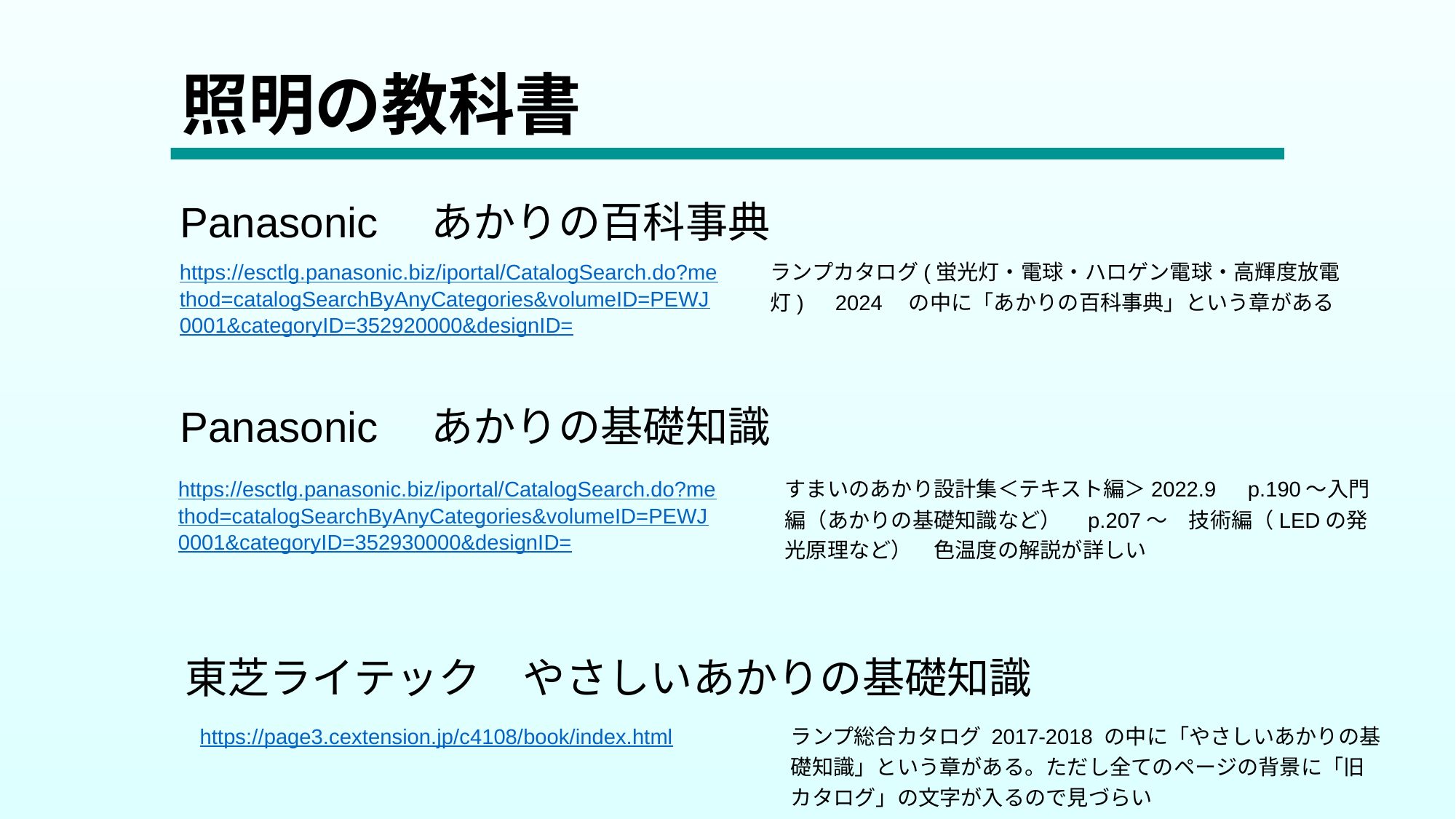

# 照明の教科書
Panasonic　あかりの百科事典
https://esctlg.panasonic.biz/iportal/CatalogSearch.do?method=catalogSearchByAnyCategories&volumeID=PEWJ0001&categoryID=352920000&designID=
ランプカタログ(蛍光灯・電球・ハロゲン電球・高輝度放電灯)　2024　の中に「あかりの百科事典」という章がある
Panasonic　あかりの基礎知識
https://esctlg.panasonic.biz/iportal/CatalogSearch.do?method=catalogSearchByAnyCategories&volumeID=PEWJ0001&categoryID=352930000&designID=
すまいのあかり設計集＜テキスト編＞2022.9　p.190～入門編（あかりの基礎知識など）　p.207～　技術編（LEDの発光原理など）　色温度の解説が詳しい
東芝ライテック　やさしいあかりの基礎知識
https://page3.cextension.jp/c4108/book/index.html
ランプ総合カタログ 2017-2018 の中に「やさしいあかりの基礎知識」という章がある。ただし全てのページの背景に「旧カタログ」の文字が入るので見づらい